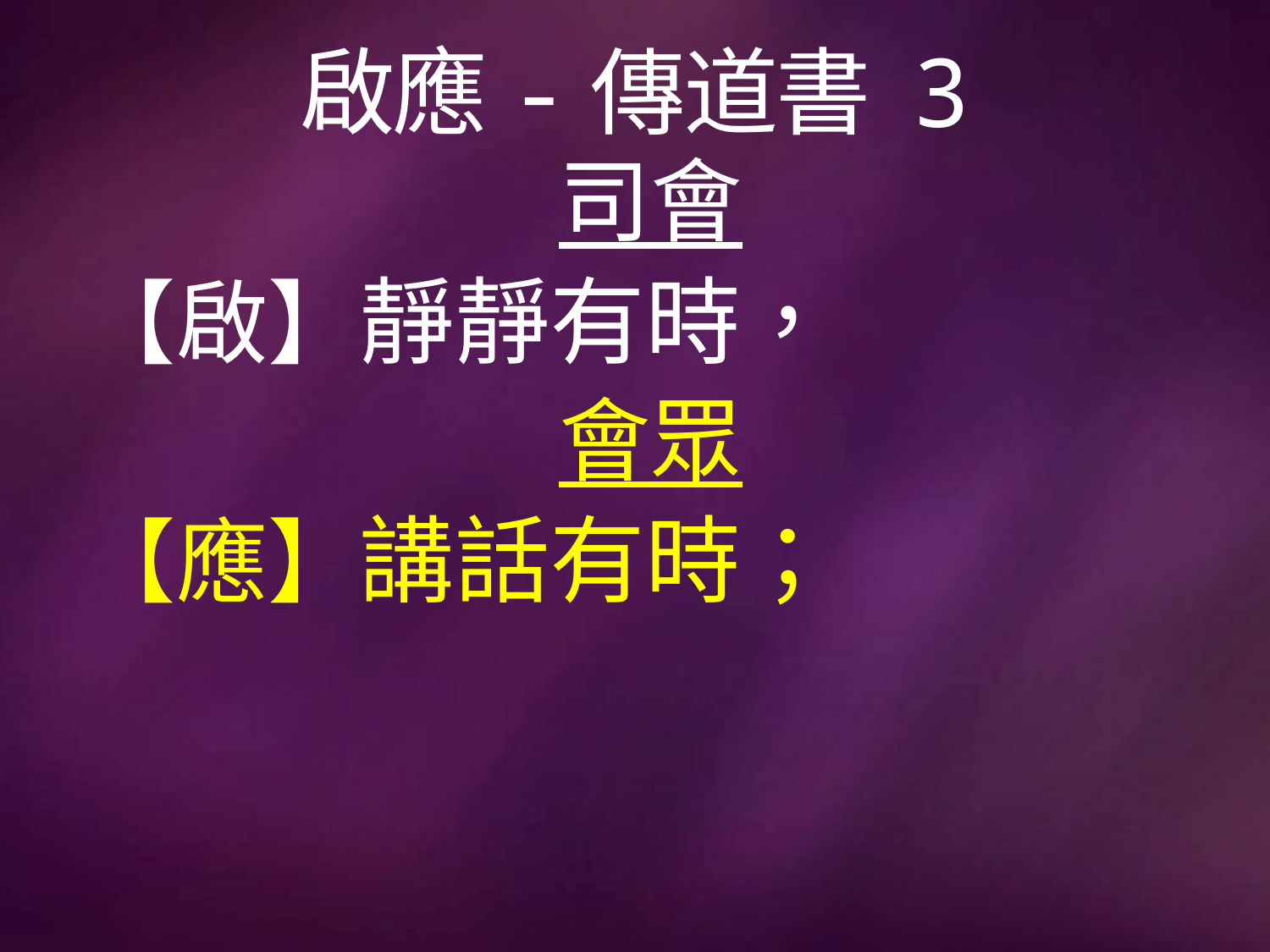

# 啟應-傳道書 3
司會
【啟】靜靜有時，
會眾
【應】講話有時；